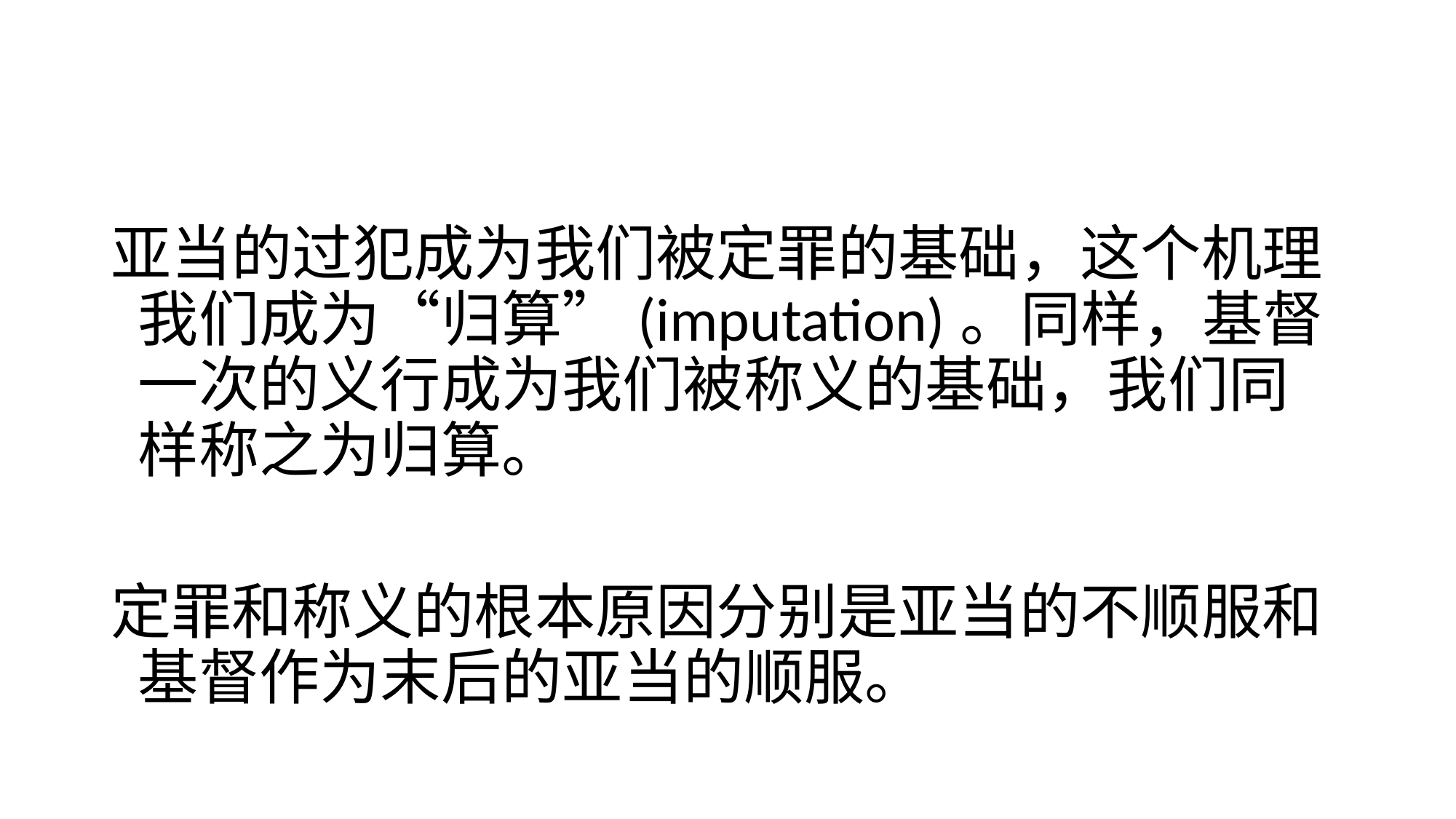

#
亚当的过犯成为我们被定罪的基础，这个机理我们成为“归算”(imputation)。同样，基督一次的义行成为我们被称义的基础，我们同样称之为归算。

定罪和称义的根本原因分别是亚当的不顺服和基督作为末后的亚当的顺服。